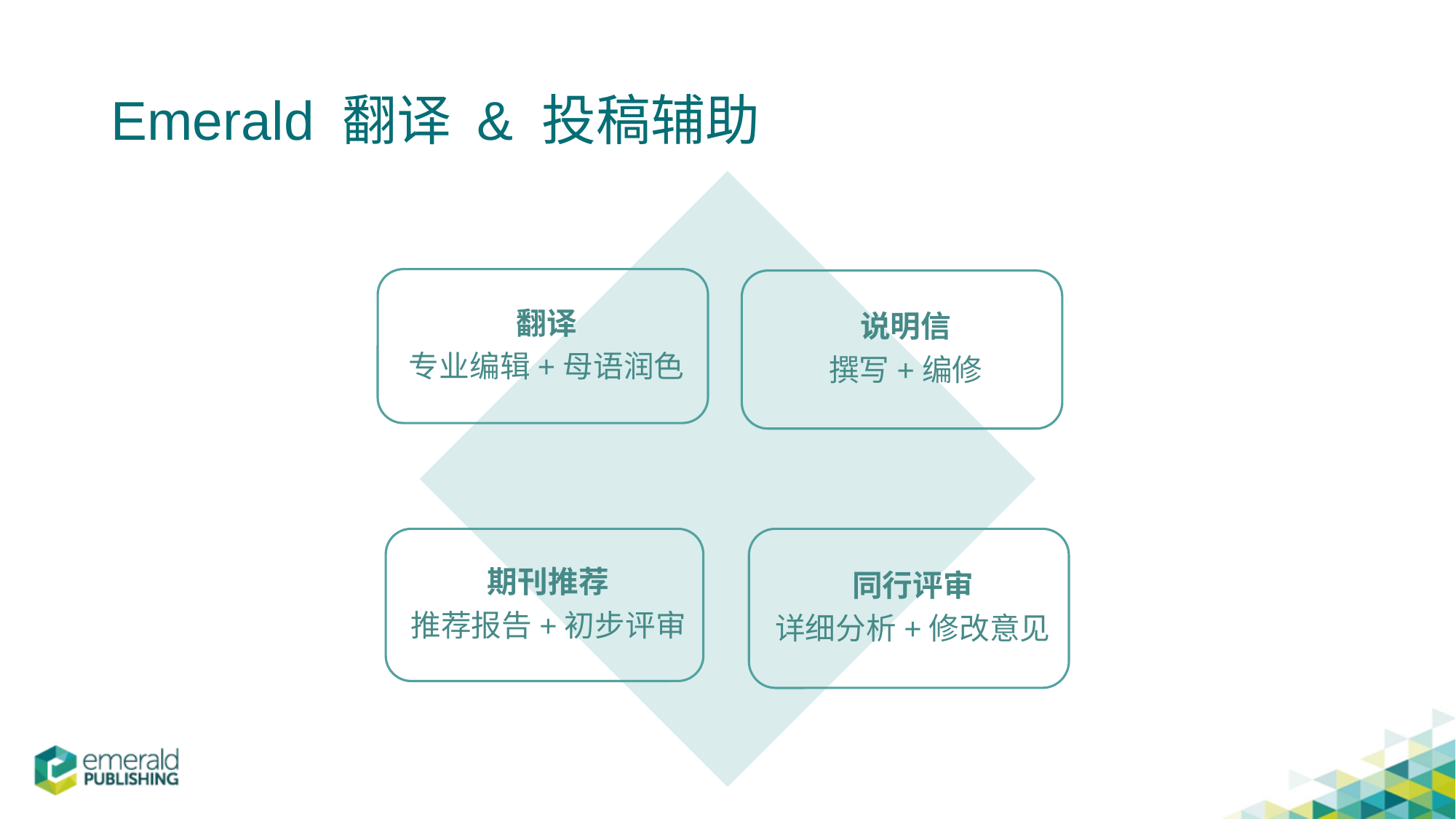

# Emerald 翻译 & 投稿辅助
翻译
专业编辑+母语润色
说明信
撰写+编修
期刊推荐
推荐报告+初步评审
同行评审
详细分析+修改意见